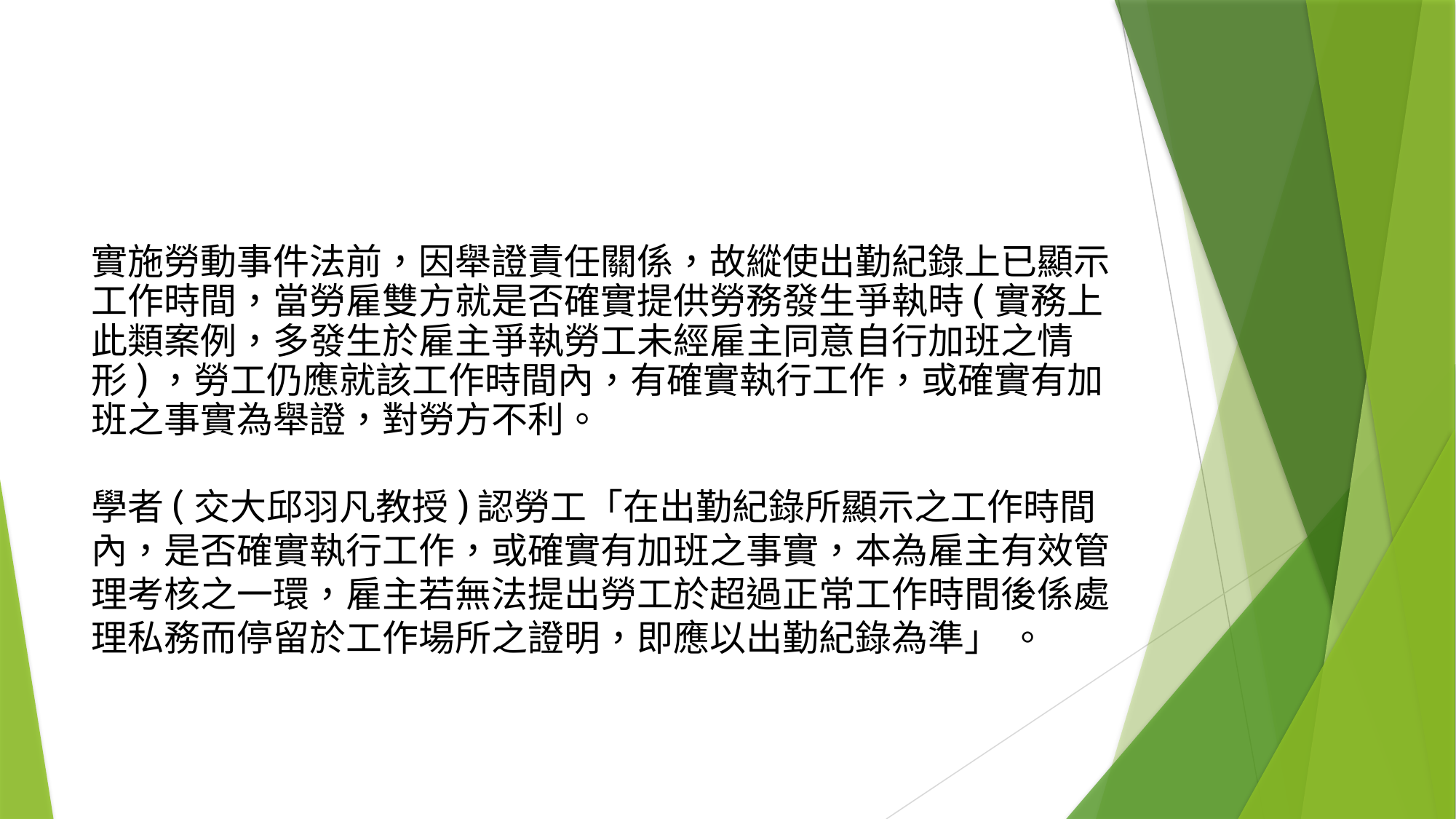

#
實施勞動事件法前，因舉證責任關係，故縱使出勤紀錄上已顯示工作時間，當勞雇雙方就是否確實提供勞務發生爭執時(實務上此類案例，多發生於雇主爭執勞工未經雇主同意自行加班之情形)，勞工仍應就該工作時間內，有確實執行工作，或確實有加班之事實為舉證，對勞方不利。

學者(交大邱羽凡教授)認勞工「在出勤紀錄所顯示之工作時間內，是否確實執行工作，或確實有加班之事實，本為雇主有效管理考核之一環，雇主若無法提出勞工於超過正常工作時間後係處理私務而停留於工作場所之證明，即應以出勤紀錄為準」 。